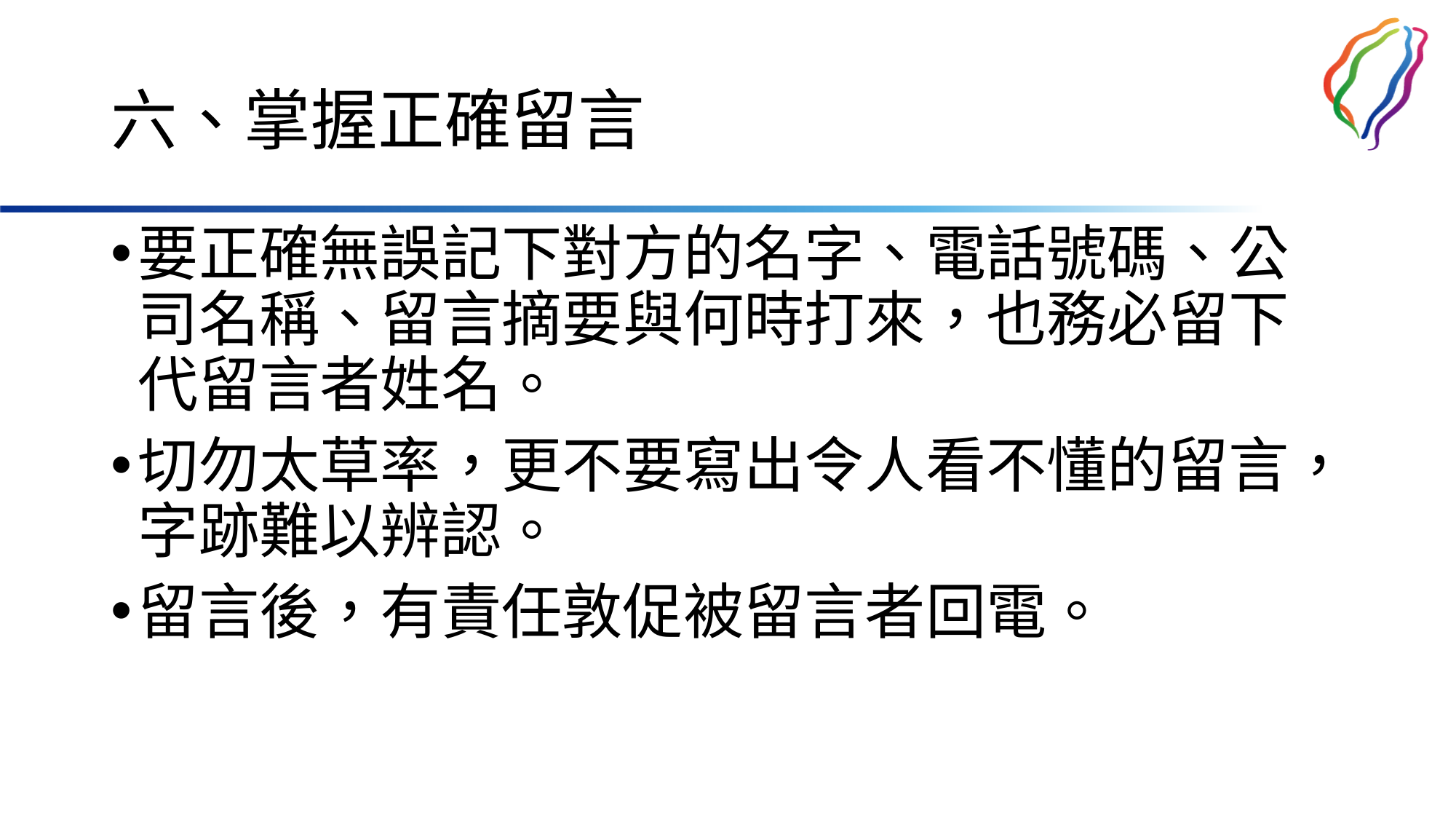

# 六、掌握正確留言
要正確無誤記下對方的名字、電話號碼、公司名稱、留言摘要與何時打來，也務必留下代留言者姓名。
切勿太草率，更不要寫出令人看不懂的留言，字跡難以辨認。
留言後，有責任敦促被留言者回電。